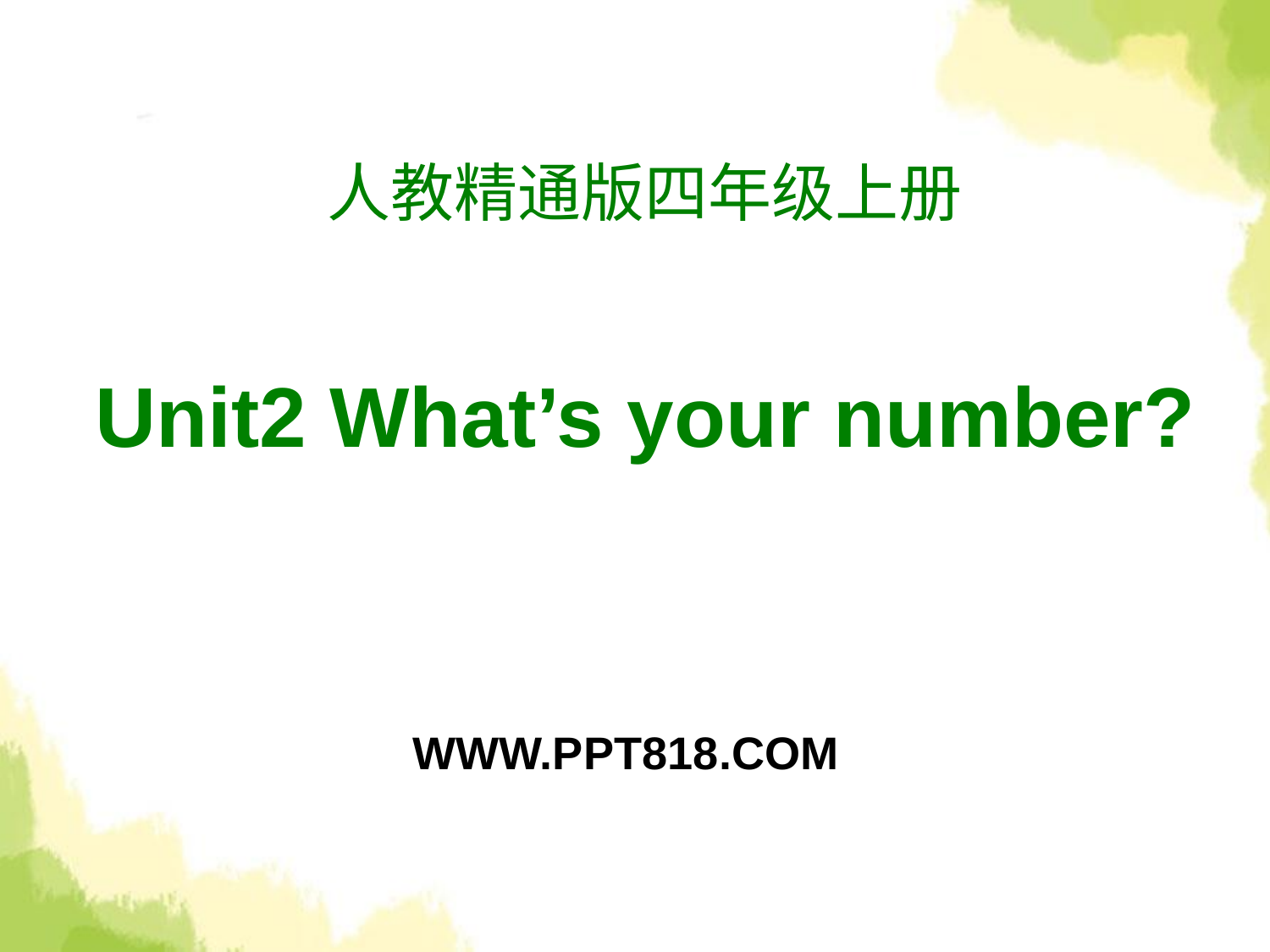

人教精通版四年级上册
# Unit2 What’s your number?
WWW.PPT818.COM